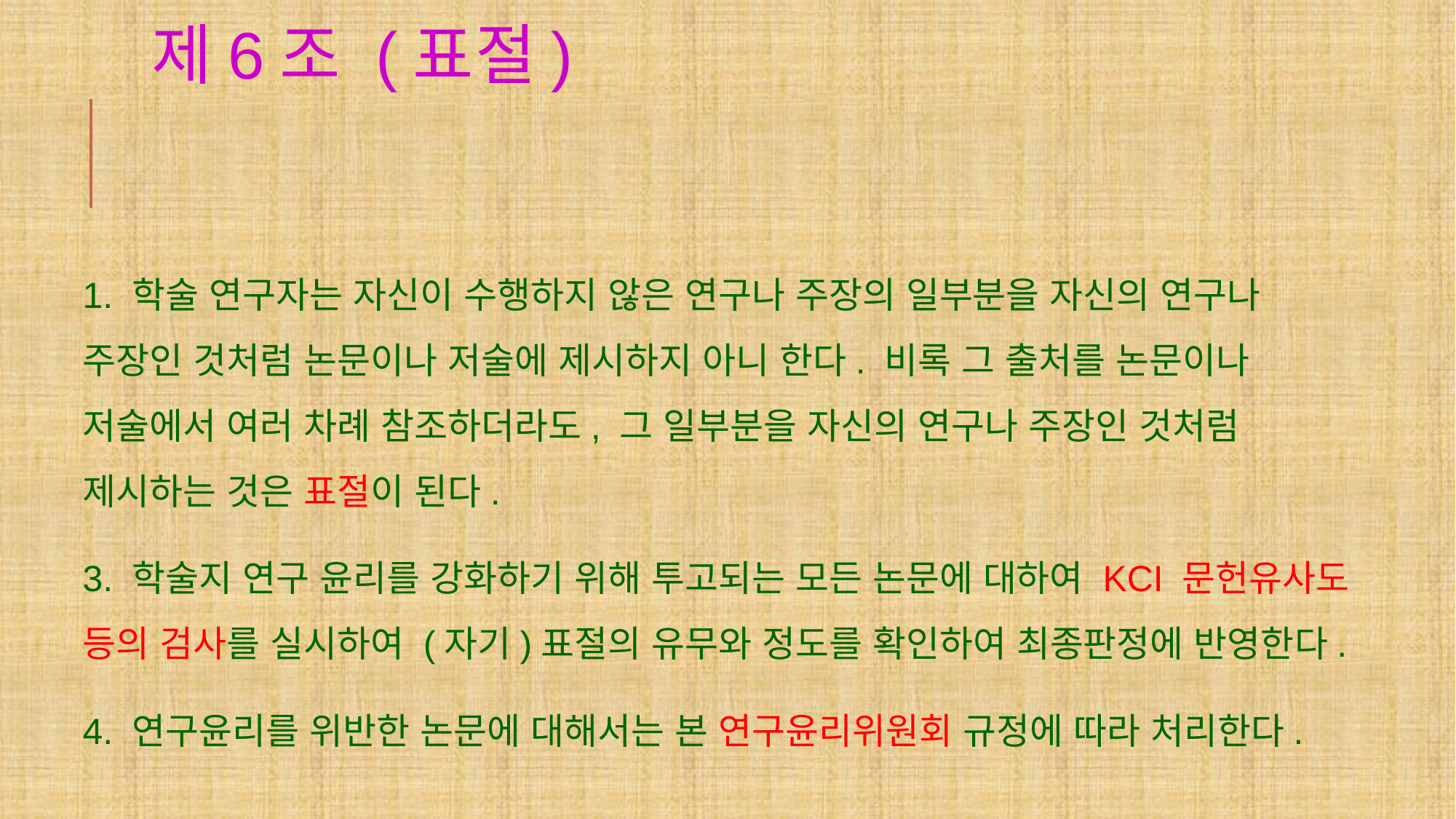

# 제6조 (표절)

1. 학술 연구자는 자신이 수행하지 않은 연구나 주장의 일부분을 자신의 연구나 주장인 것처럼 논문이나 저술에 제시하지 아니 한다. 비록 그 출처를 논문이나 저술에서 여러 차례 참조하더라도, 그 일부분을 자신의 연구나 주장인 것처럼 제시하는 것은 표절이 된다.
3. 학술지 연구 윤리를 강화하기 위해 투고되는 모든 논문에 대하여 KCI 문헌유사도 등의 검사를 실시하여 (자기)표절의 유무와 정도를 확인하여 최종판정에 반영한다.
4. 연구윤리를 위반한 논문에 대해서는 본 연구윤리위원회 규정에 따라 처리한다.